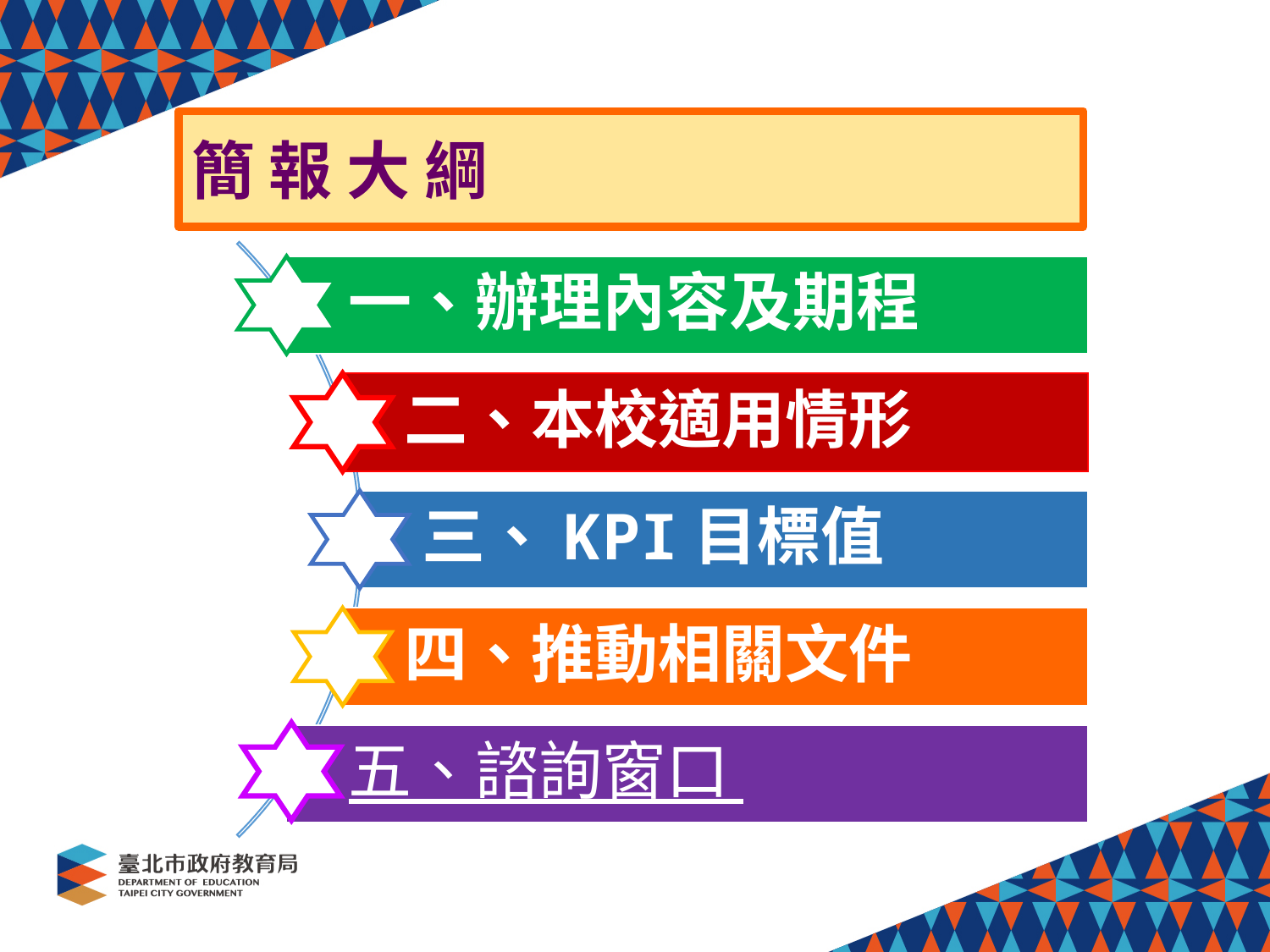

簡 報 大 綱
一、辦理內容及期程
二、本校適用情形
三、KPI目標值
四、推動相關文件
五、諮詢窗口